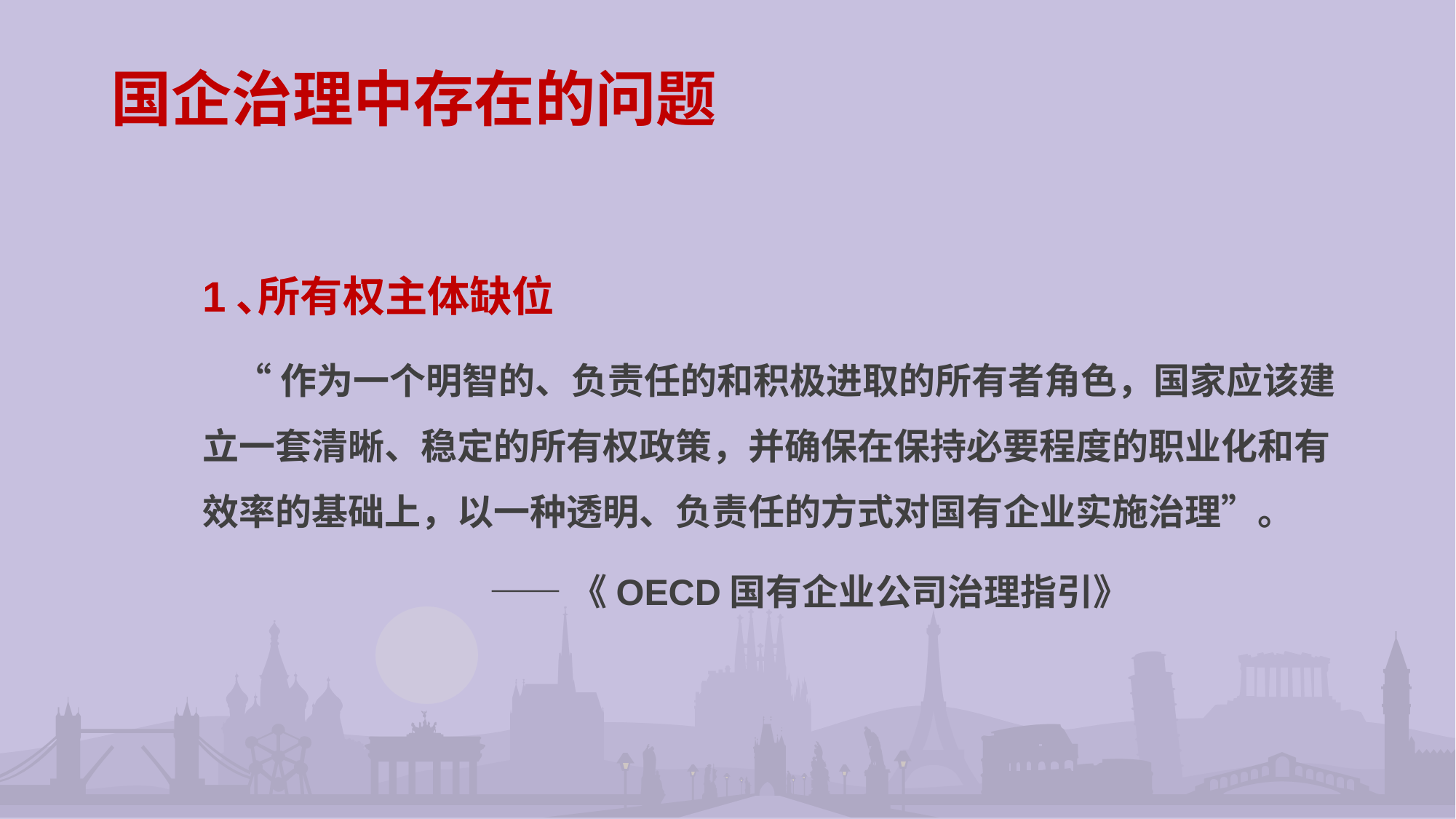

# 国企治理中存在的问题
1､所有权主体缺位
    “作为一个明智的、负责任的和积极进取的所有者角色，国家应该建立一套清晰、稳定的所有权政策，并确保在保持必要程度的职业化和有效率的基础上，以一种透明、负责任的方式对国有企业实施治理”。
                                   ——《OECD国有企业公司治理指引》